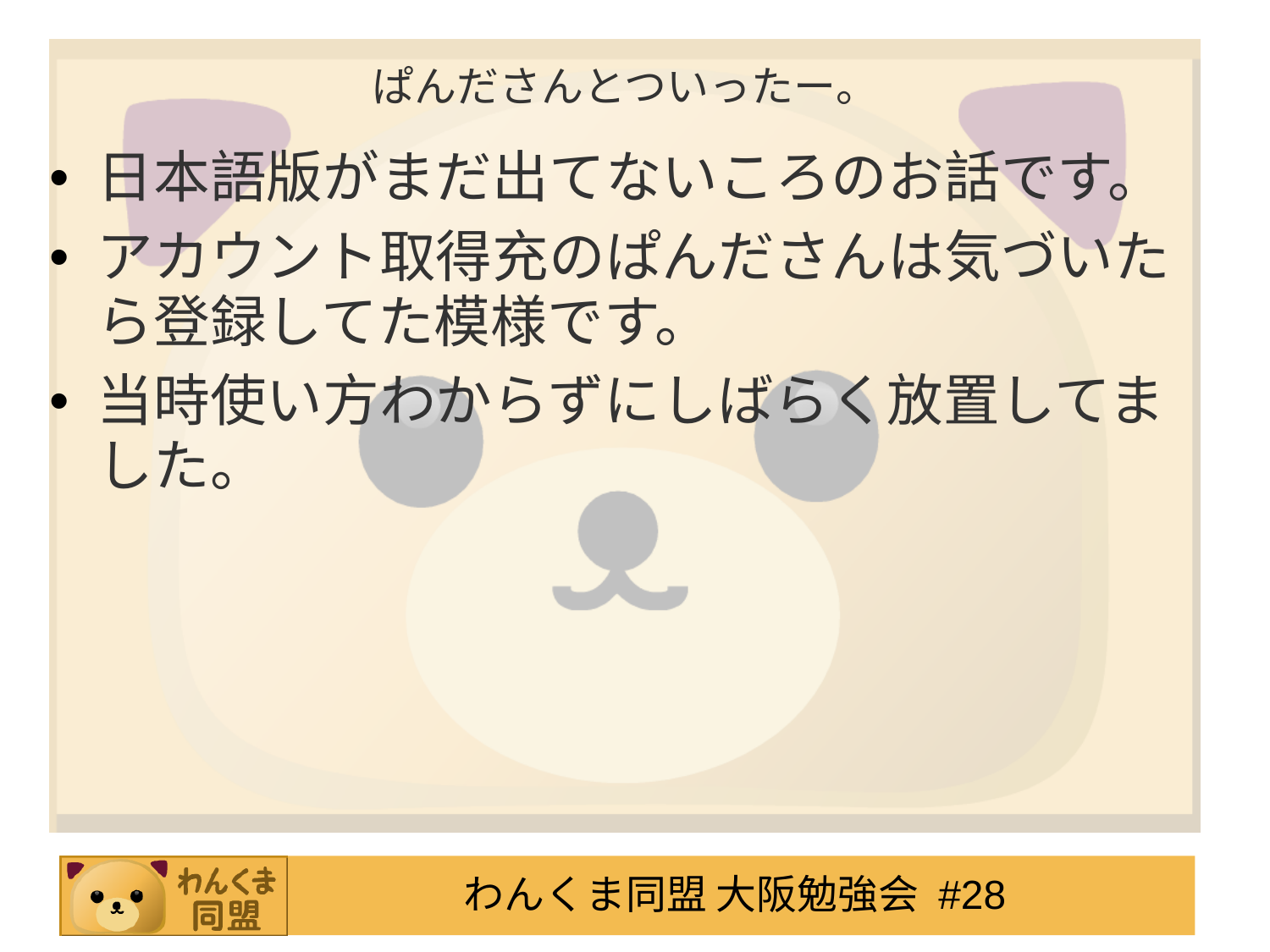

# ぱんださんとついったー。
日本語版がまだ出てないころのお話です。
アカウント取得充のぱんださんは気づいたら登録してた模様です。
当時使い方わからずにしばらく放置してました。